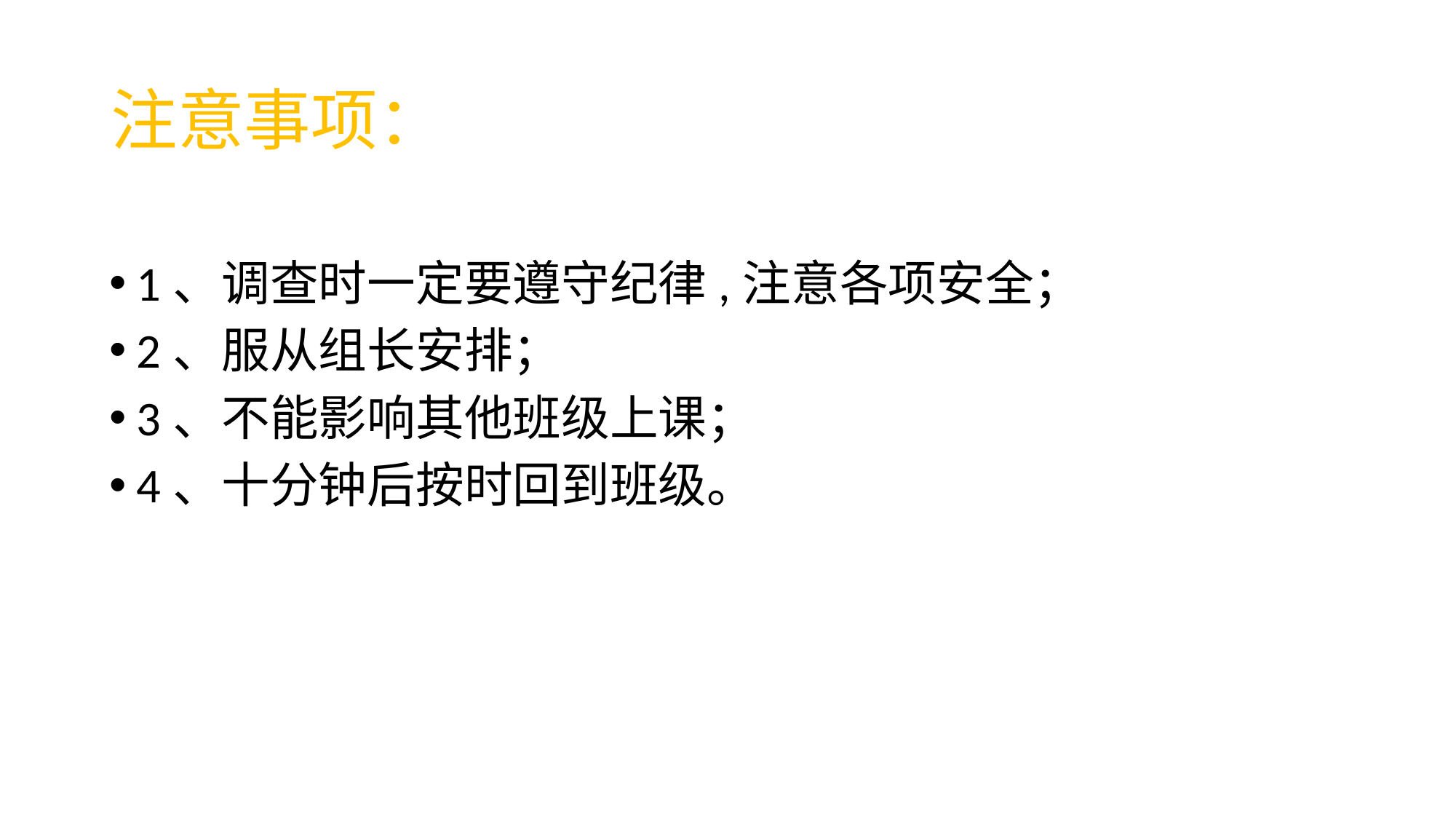

# 注意事项：
1、调查时一定要遵守纪律,注意各项安全；
2、服从组长安排；
3、不能影响其他班级上课；
4、十分钟后按时回到班级。